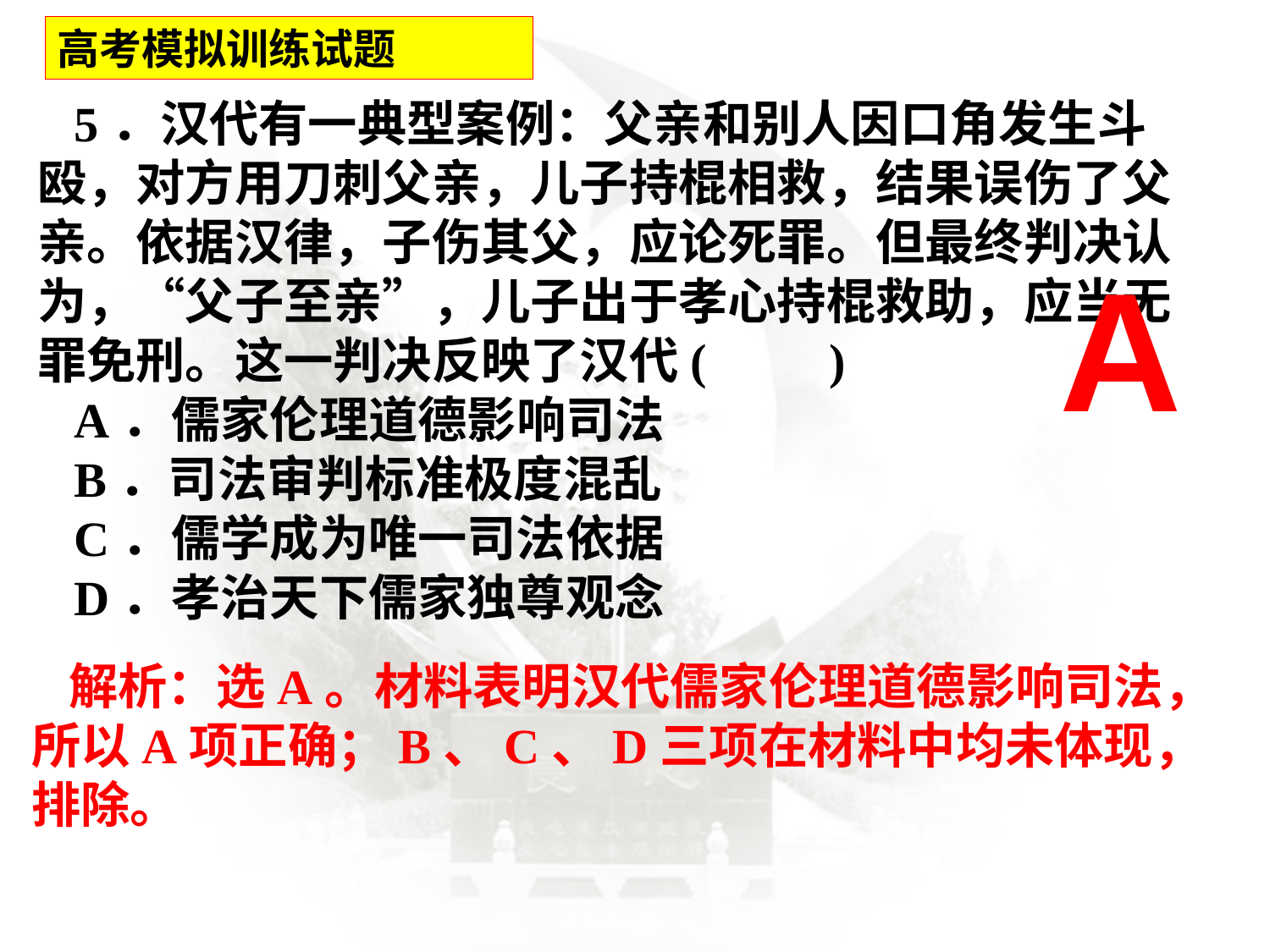

高考模拟训练试题
5．汉代有一典型案例：父亲和别人因口角发生斗殴，对方用刀刺父亲，儿子持棍相救，结果误伤了父亲。依据汉律，子伤其父，应论死罪。但最终判决认为，“父子至亲”，儿子出于孝心持棍救助，应当无罪免刑。这一判决反映了汉代(　　)
A．儒家伦理道德影响司法
B．司法审判标准极度混乱
C．儒学成为唯一司法依据
D．孝治天下儒家独尊观念
A
解析：选A。材料表明汉代儒家伦理道德影响司法，所以A项正确；B、C、D三项在材料中均未体现，排除。